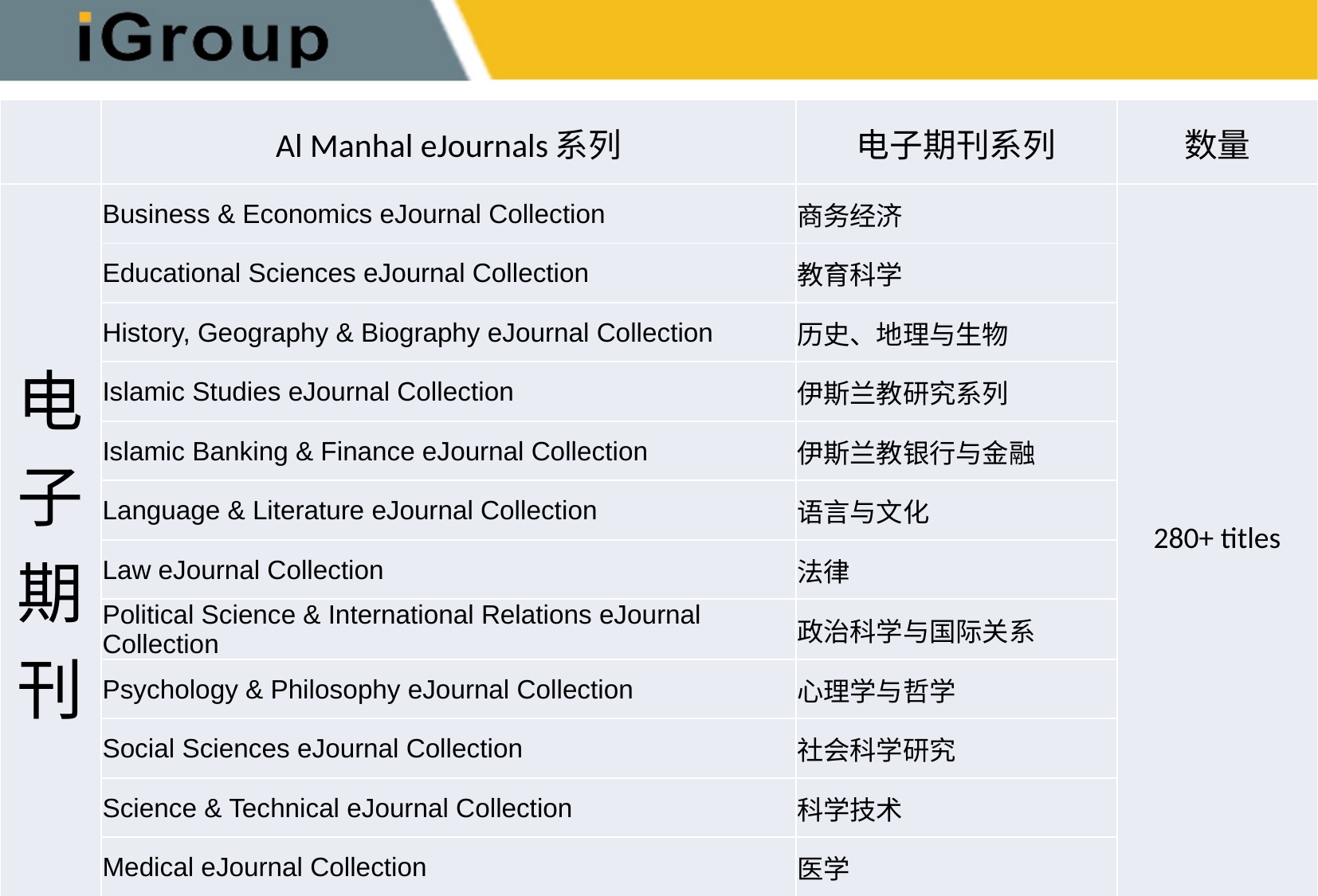

|  | Al Manhal eJournals系列 | 电子期刊系列 | 数量 |
| --- | --- | --- | --- |
| 电子期刊 | Business & Economics eJournal Collection | 商务经济 | 280+ titles |
|  | Educational Sciences eJournal Collection | 教育科学 |  |
|  | History, Geography & Biography eJournal Collection | 历史、地理与生物 |  |
|  | Islamic Studies eJournal Collection | 伊斯兰教研究系列 |  |
|  | Islamic Banking & Finance eJournal Collection | 伊斯兰教银行与金融 |  |
|  | Language & Literature eJournal Collection | 语言与文化 |  |
|  | Law eJournal Collection | 法律 |  |
|  | Political Science & International Relations eJournal Collection | 政治科学与国际关系 |  |
|  | Psychology & Philosophy eJournal Collection | 心理学与哲学 |  |
|  | Social Sciences eJournal Collection | 社会科学研究 |  |
|  | Science & Technical eJournal Collection | 科学技术 |  |
|  | Medical eJournal Collection | 医学 |  |